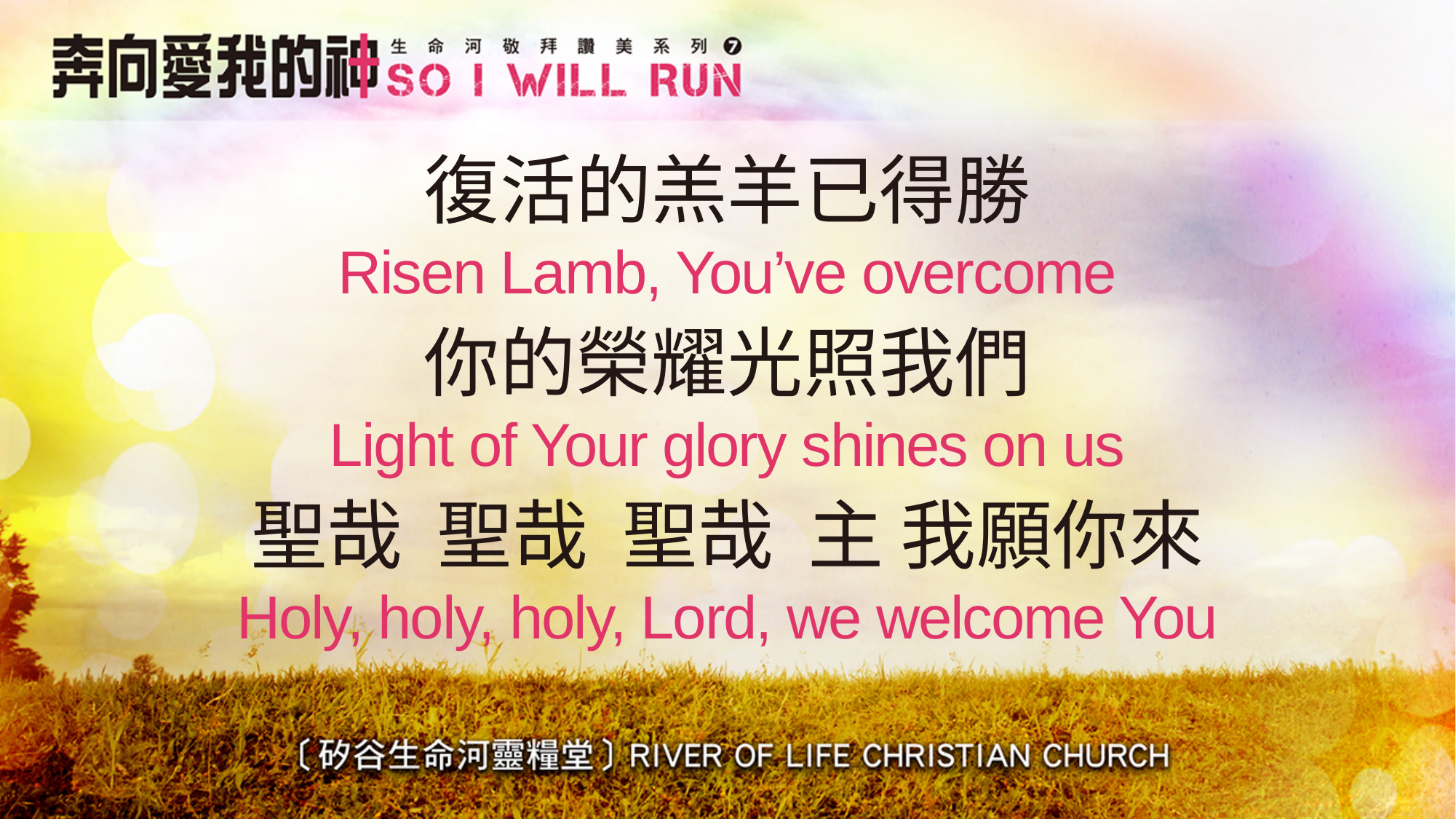

# 復活的羔羊已得勝 Risen Lamb, You’ve overcome
你的榮耀光照我們
Light of Your glory shines on us
聖哉  聖哉  聖哉  主 我願你來
Holy, holy, holy, Lord, we welcome You